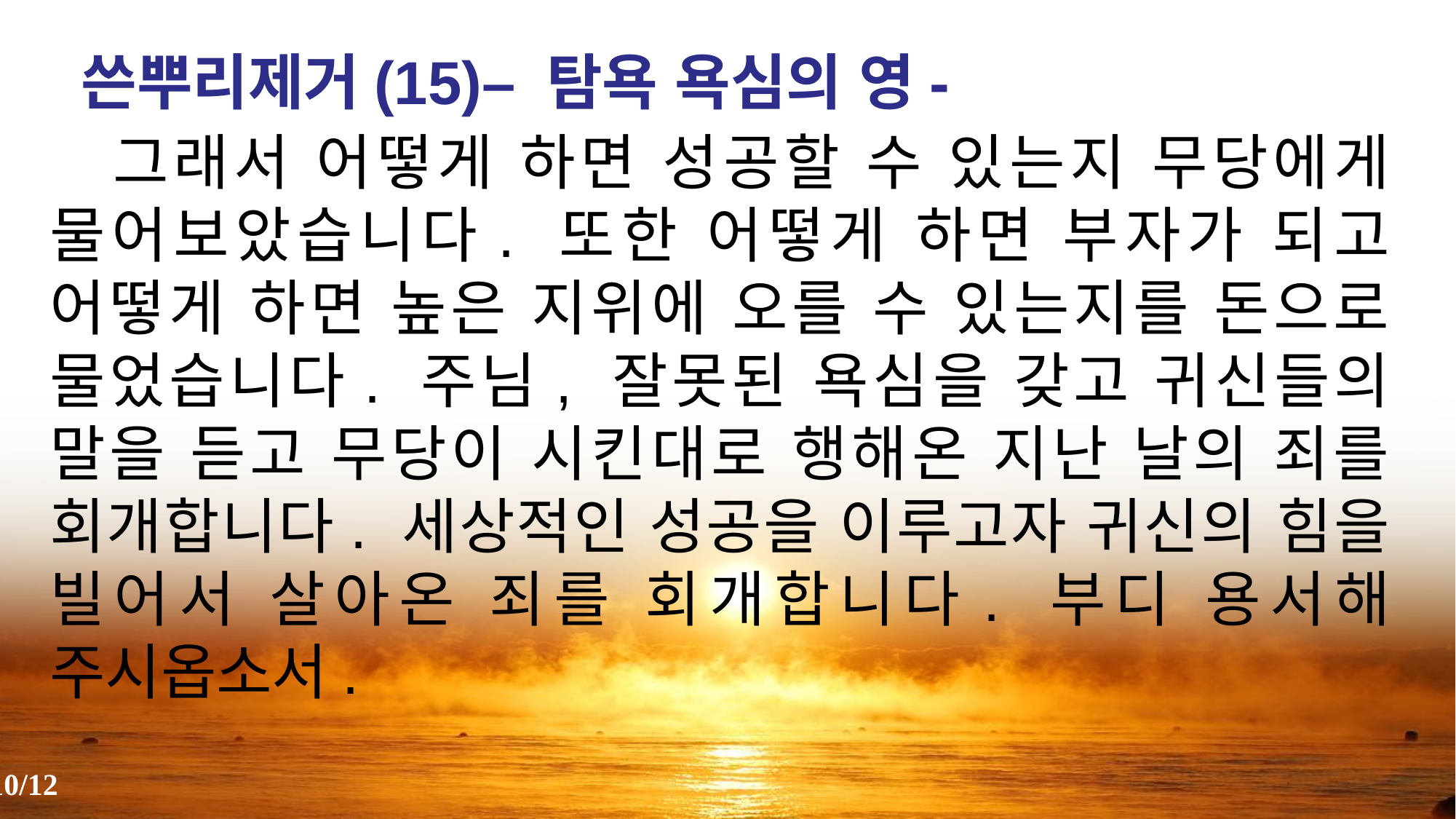

쓴뿌리제거(15)– 탐욕 욕심의 영-
  그래서 어떻게 하면 성공할 수 있는지 무당에게 물어보았습니다. 또한 어떻게 하면 부자가 되고 어떻게 하면 높은 지위에 오를 수 있는지를 돈으로 물었습니다. 주님, 잘못된 욕심을 갖고 귀신들의 말을 듣고 무당이 시킨대로 행해온 지난 날의 죄를 회개합니다. 세상적인 성공을 이루고자 귀신의 힘을 빌어서 살아온 죄를 회개합니다. 부디 용서해 주시옵소서.